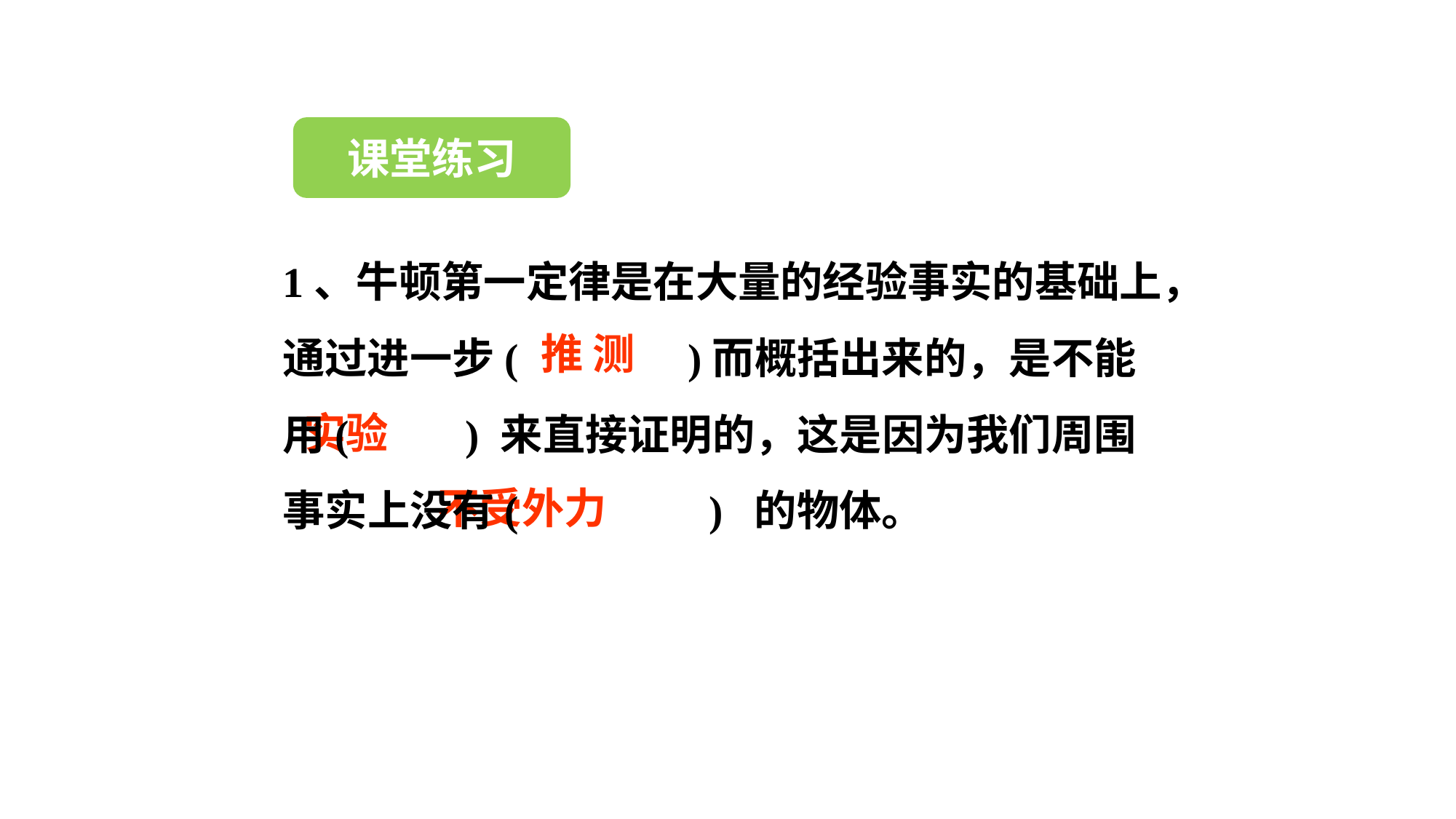

课堂练习
1、牛顿第一定律是在大量的经验事实的基础上，通过进一步(                )而概括出来的，是不能用(           ) 来直接证明的，这是因为我们周围事实上没有(                  )  的物体。
推 测
实验
不受外力